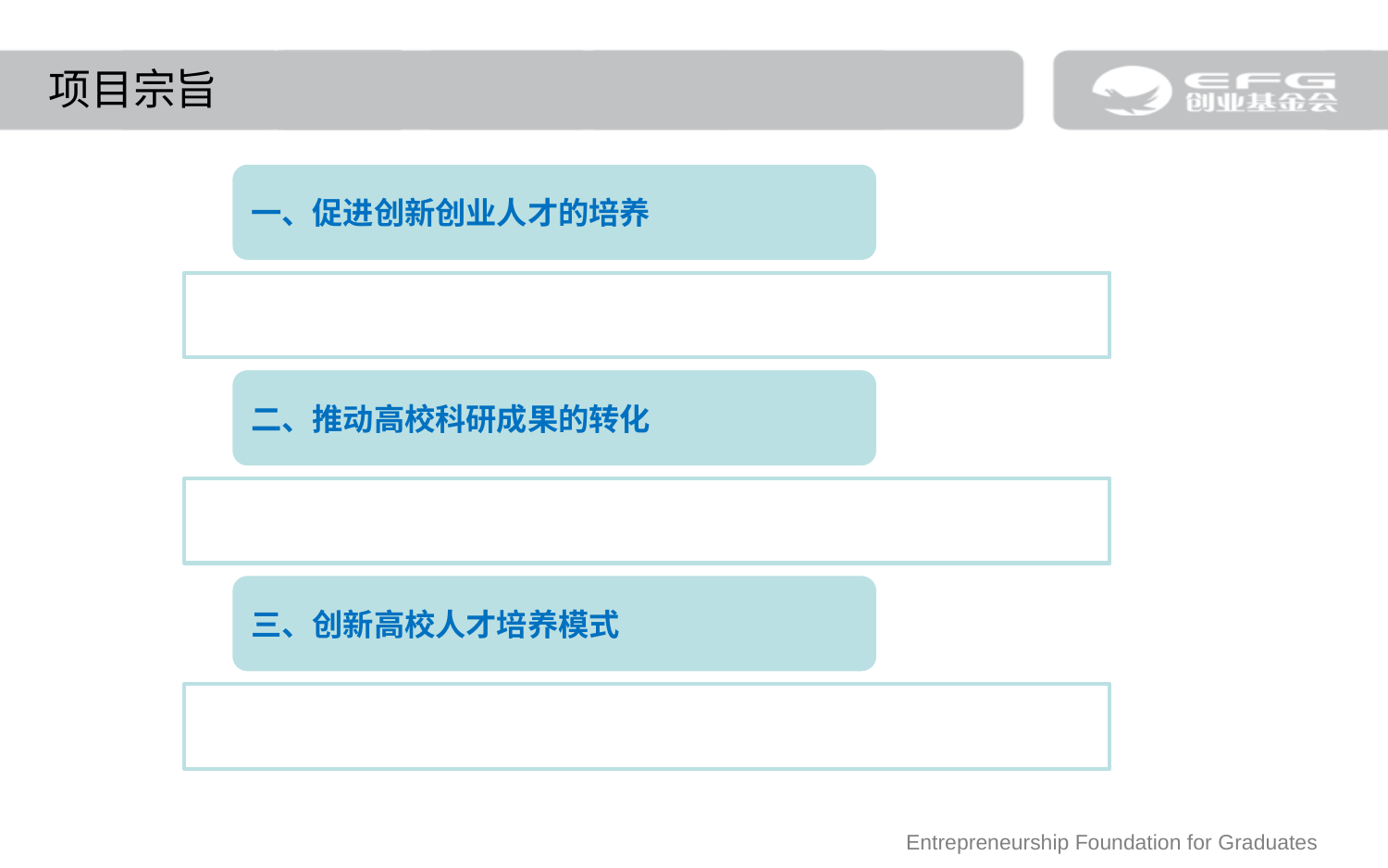

# 项目宗旨
一、促进创新创业人才的培养
二、推动高校科研成果的转化
三、创新高校人才培养模式